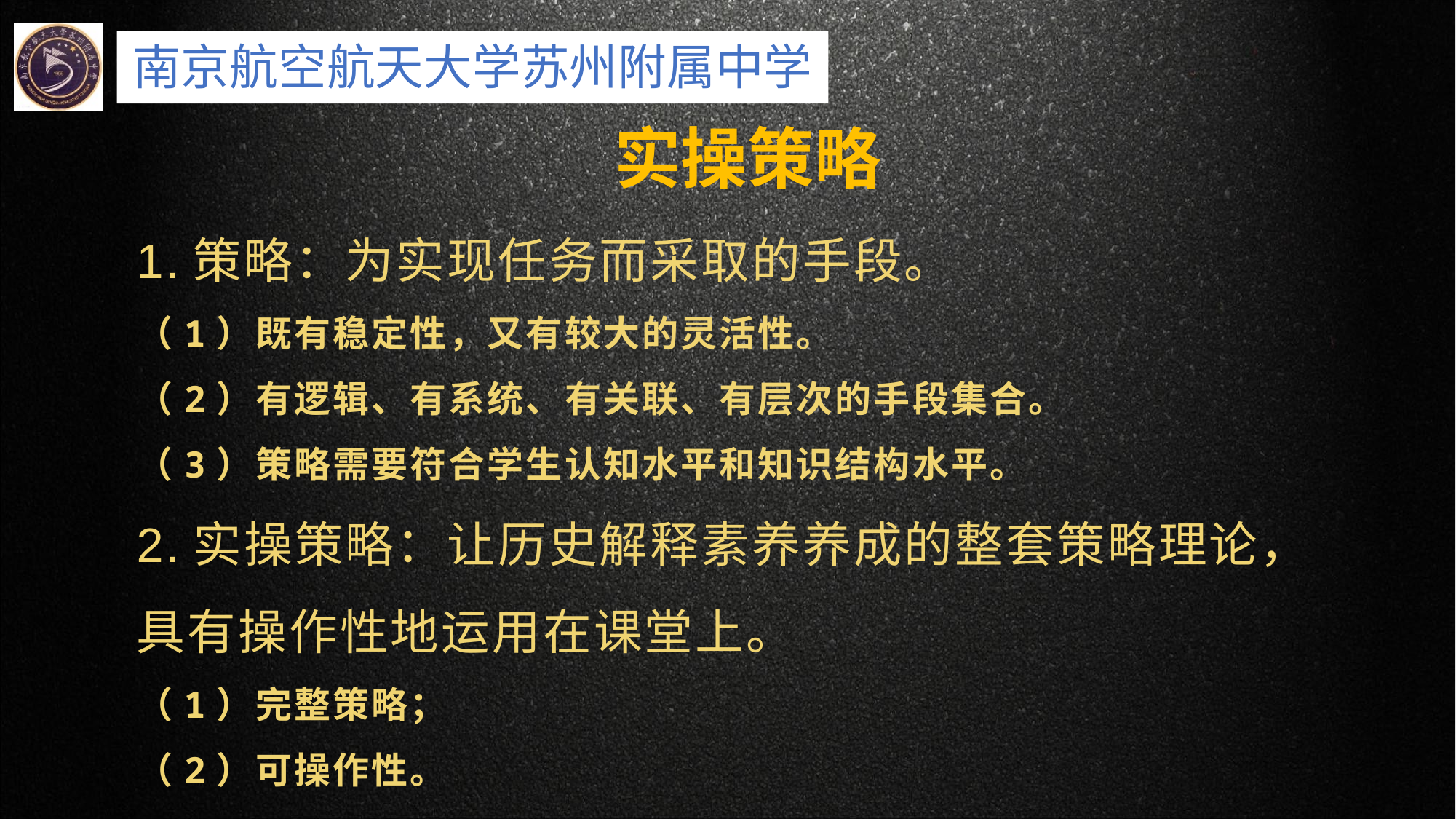

实操策略
1.策略：为实现任务而采取的手段。
（1）既有稳定性，又有较大的灵活性。
（2）有逻辑、有系统、有关联、有层次的手段集合。
（3）策略需要符合学生认知水平和知识结构水平。
2.实操策略：让历史解释素养养成的整套策略理论，具有操作性地运用在课堂上。
（1）完整策略；
（2）可操作性。